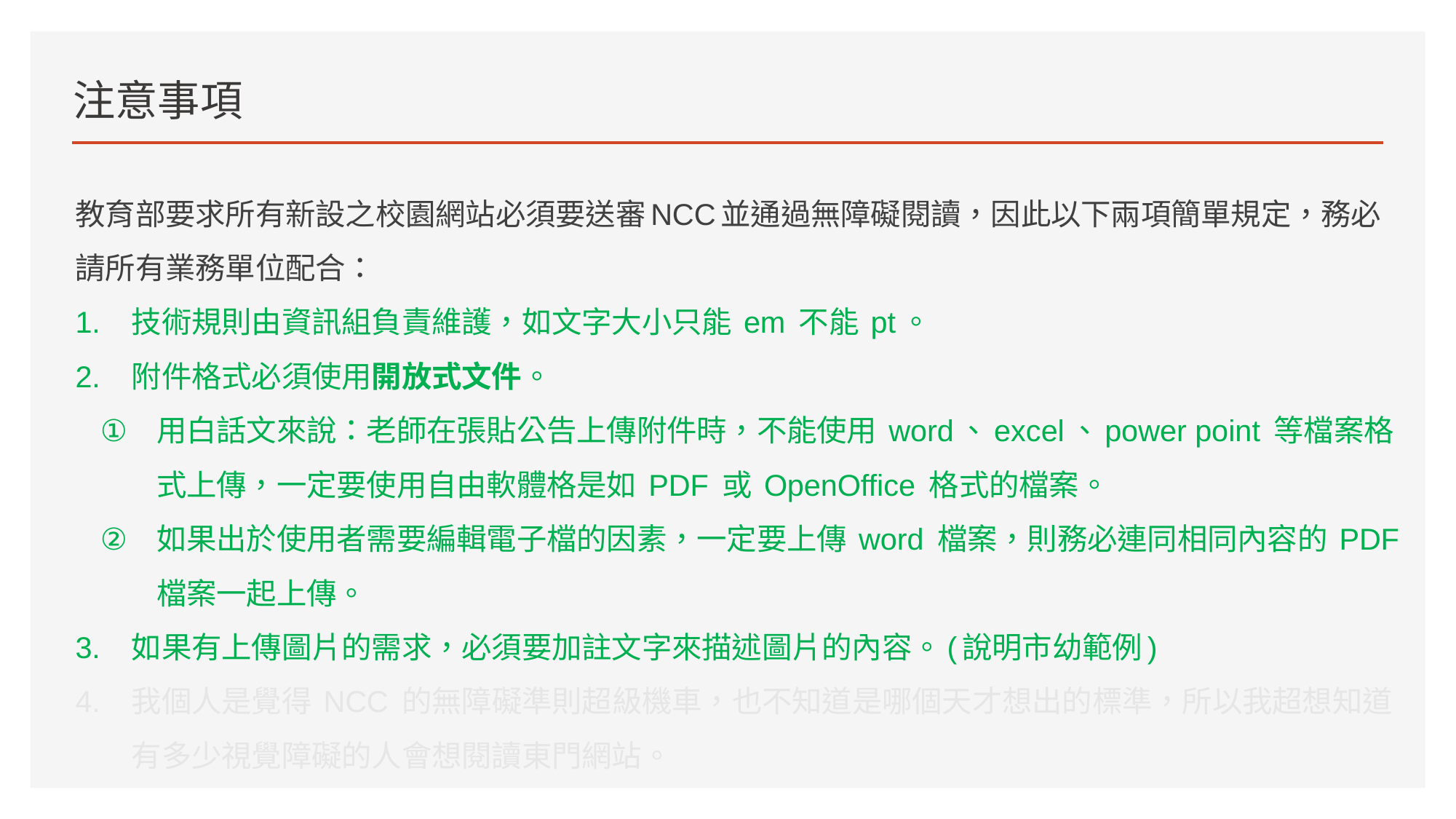

# 注意事項
教育部要求所有新設之校園網站必須要送審NCC並通過無障礙閱讀，因此以下兩項簡單規定，務必請所有業務單位配合：
技術規則由資訊組負責維護，如文字大小只能 em 不能 pt。
附件格式必須使用開放式文件。
用白話文來說：老師在張貼公告上傳附件時，不能使用 word、excel、power point 等檔案格式上傳，一定要使用自由軟體格是如 PDF 或 OpenOffice 格式的檔案。
如果出於使用者需要編輯電子檔的因素，一定要上傳 word 檔案，則務必連同相同內容的 PDF 檔案一起上傳。
如果有上傳圖片的需求，必須要加註文字來描述圖片的內容。(說明市幼範例)
我個人是覺得 NCC 的無障礙準則超級機車，也不知道是哪個天才想出的標準，所以我超想知道有多少視覺障礙的人會想閱讀東門網站。